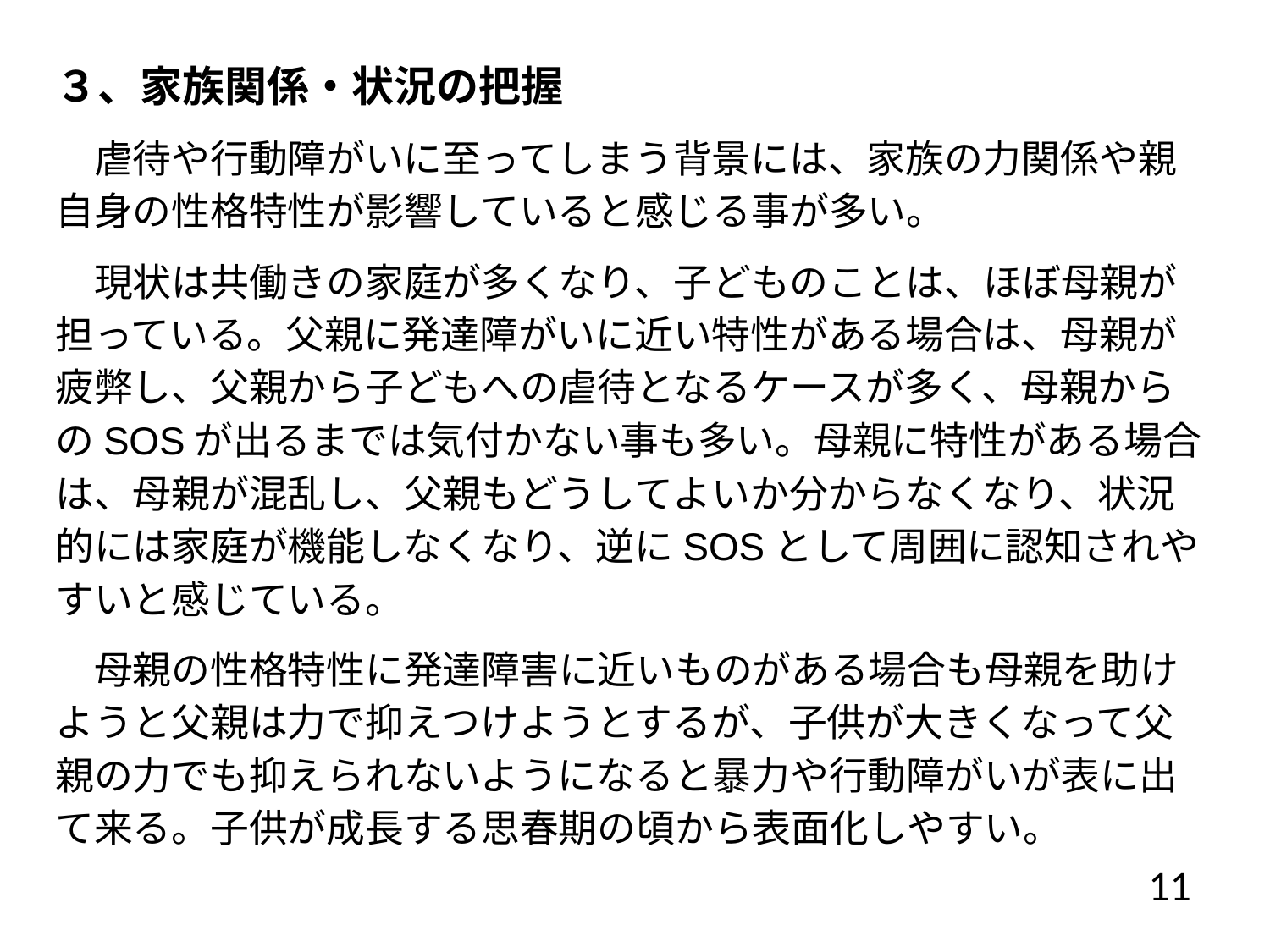

３、家族関係・状況の把握
　虐待や行動障がいに至ってしまう背景には、家族の力関係や親自身の性格特性が影響していると感じる事が多い。
　現状は共働きの家庭が多くなり、子どものことは、ほぼ母親が担っている。父親に発達障がいに近い特性がある場合は、母親が疲弊し、父親から子どもへの虐待となるケースが多く、母親からのSOSが出るまでは気付かない事も多い。母親に特性がある場合は、母親が混乱し、父親もどうしてよいか分からなくなり、状況的には家庭が機能しなくなり、逆にSOSとして周囲に認知されやすいと感じている。
　母親の性格特性に発達障害に近いものがある場合も母親を助けようと父親は力で抑えつけようとするが、子供が大きくなって父親の力でも抑えられないようになると暴力や行動障がいが表に出て来る。子供が成長する思春期の頃から表面化しやすい。
11